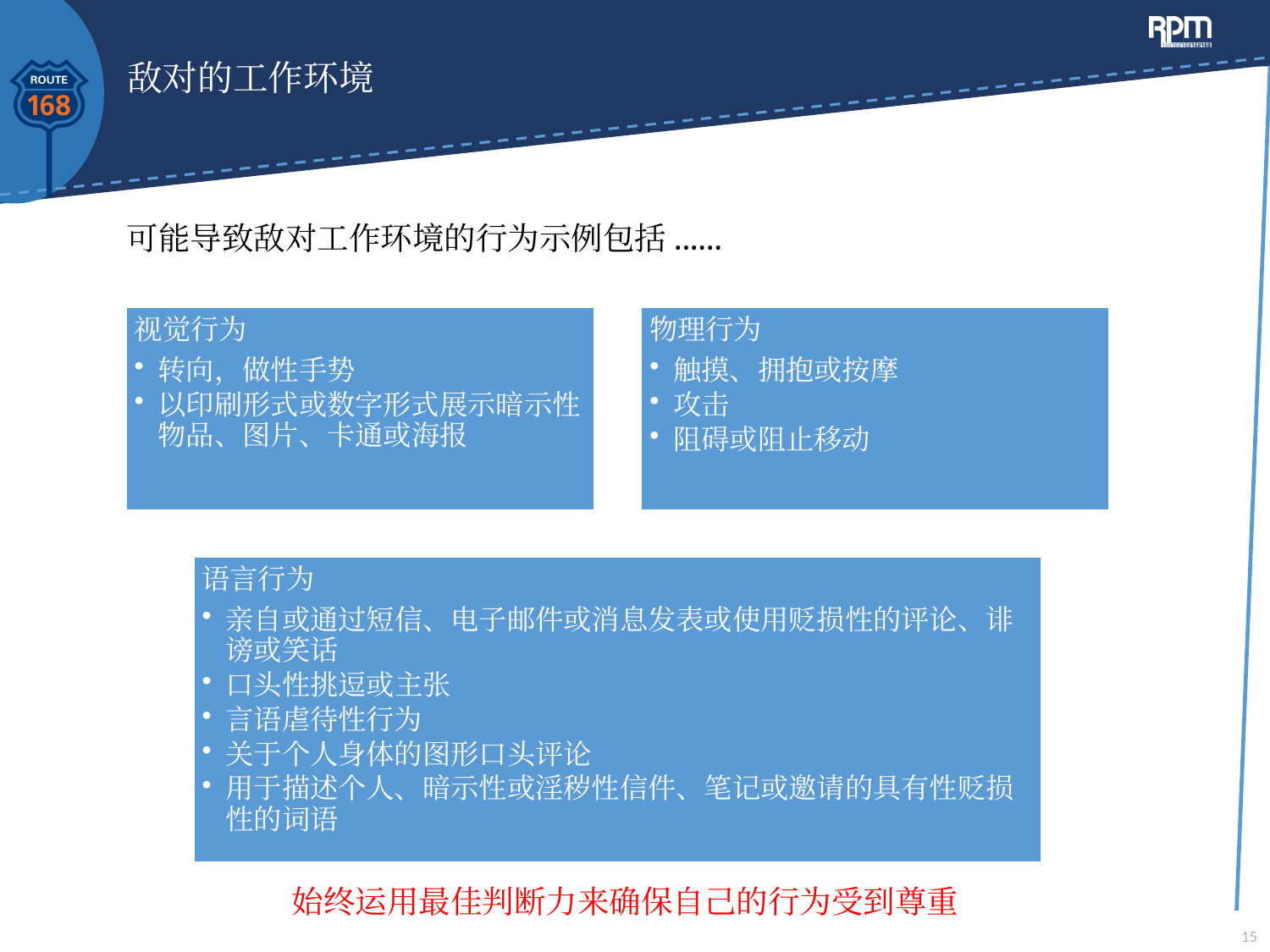

# 敌对的工作环境
可能导致敌对工作环境的行为示例包括......
视觉行为
转向，做性手势
以印刷形式或数字形式展示暗示性物品、图片、卡通或海报
物理行为
触摸、拥抱或按摩
攻击
阻碍或阻止移动
语言行为
亲自或通过短信、电子邮件或消息发表或使用贬损性的评论、诽谤或笑话
口头性挑逗或主张
言语虐待性行为
关于个人身体的图形口头评论
用于描述个人、暗示性或淫秽性信件、笔记或邀请的具有性贬损性的词语
始终运用最佳判断力来确保自己的行为受到尊重
15